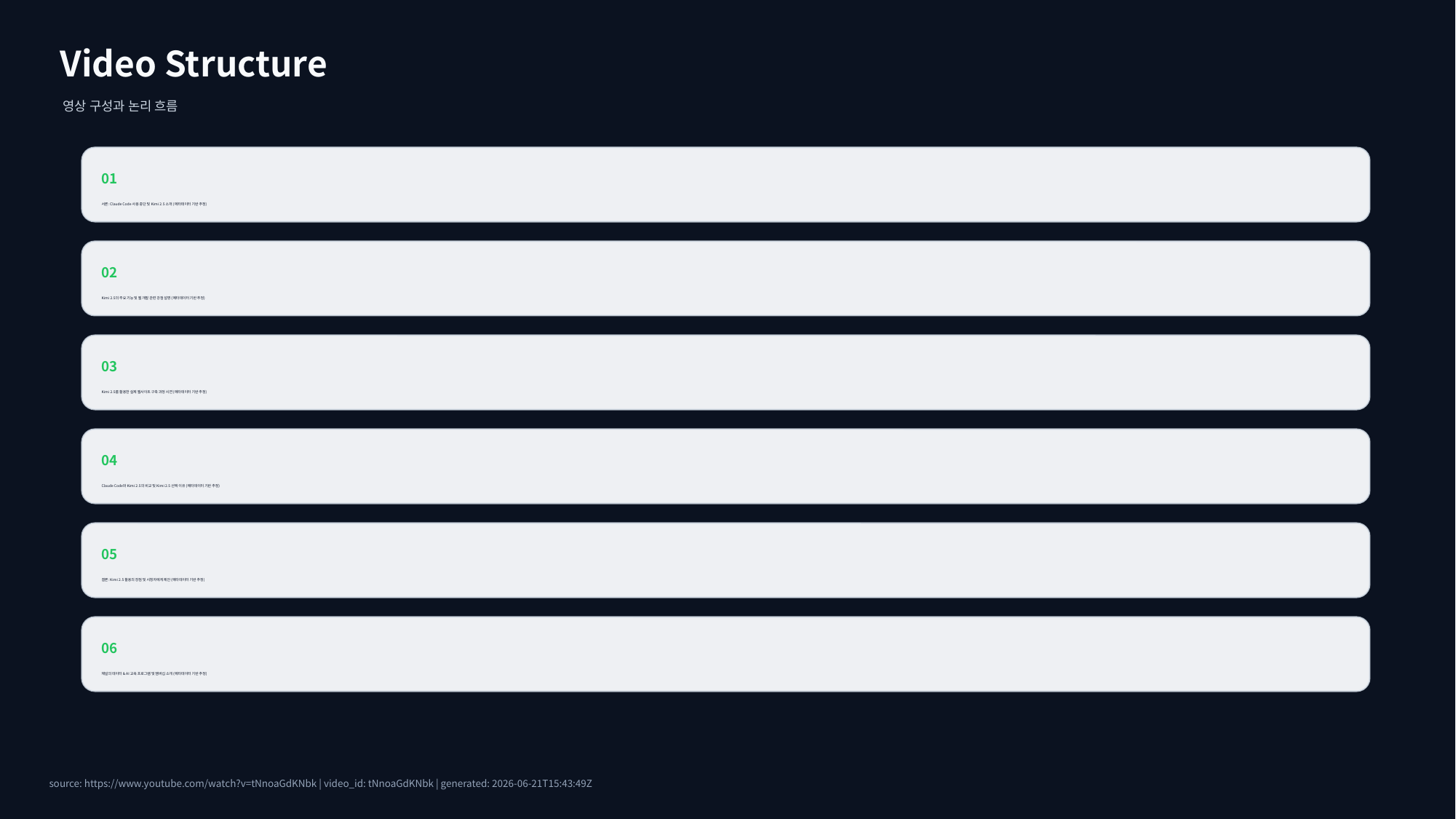

Video Structure
영상 구성과 논리 흐름

01
서론: Claude Code 사용 중단 및 Kimi 2.5 소개 (메타데이터 기반 추정)

02
Kimi 2.5의 주요 기능 및 웹 개발 관련 강점 설명 (메타데이터 기반 추정)

03
Kimi 2.5를 활용한 실제 웹사이트 구축 과정 시연 (메타데이터 기반 추정)

04
Claude Code와 Kimi 2.5의 비교 및 Kimi 2.5 선택 이유 (메타데이터 기반 추정)

05
결론: Kimi 2.5 활용의 장점 및 시청자에게 제안 (메타데이터 기반 추정)

06
채널의 데이터 & AI 교육 프로그램 및 멤버십 소개 (메타데이터 기반 추정)
source: https://www.youtube.com/watch?v=tNnoaGdKNbk | video_id: tNnoaGdKNbk | generated: 2026-06-21T15:43:49Z